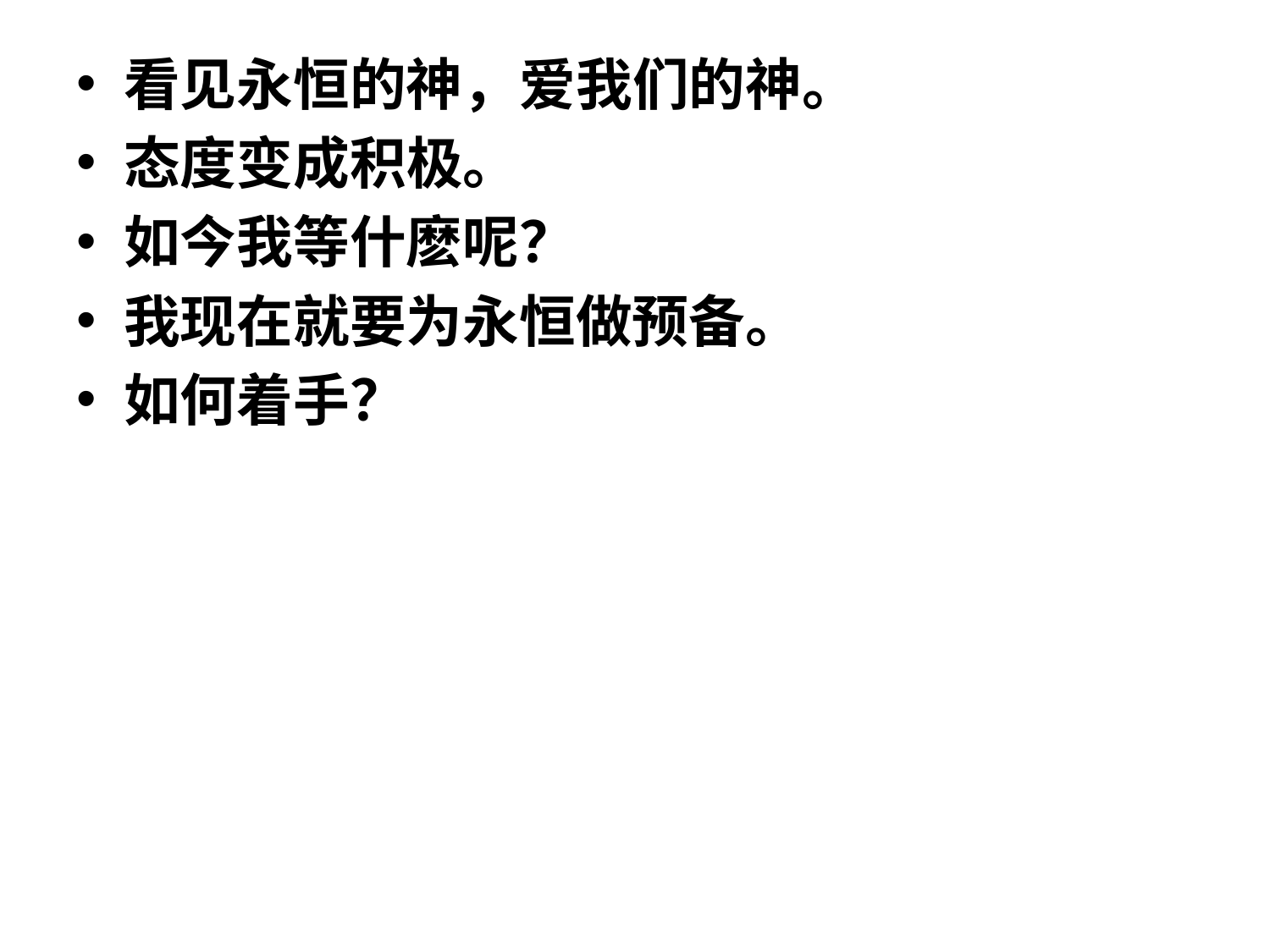

看见永恒的神，爱我们的神。
态度变成积极。
如今我等什麽呢？
我现在就要为永恒做预备。
如何着手？